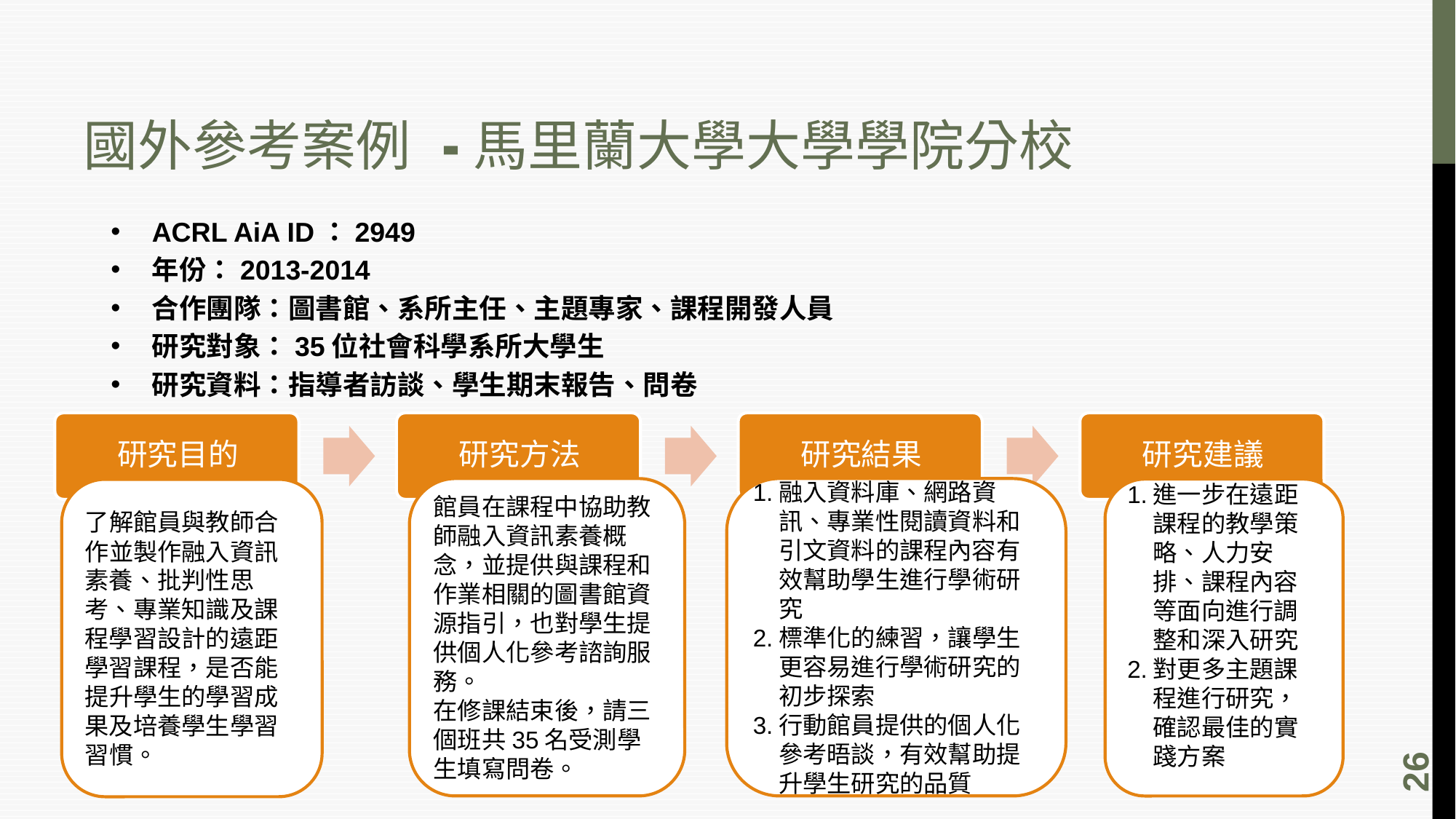

# 國外參考案例 -馬里蘭大學大學學院分校
ACRL AiA ID：2949
年份：2013-2014
合作團隊：圖書館、系所主任、主題專家、課程開發人員
研究對象：35位社會科學系所大學生
研究資料：指導者訪談、學生期末報告、問卷
研究目的

研究方法

研究結果

研究建議
館員在課程中協助教師融入資訊素養概念，並提供與課程和作業相關的圖書館資源指引，也對學生提供個人化參考諮詢服務。
在修課結束後，請三個班共35名受測學生填寫問卷。
融入資料庫、網路資訊、專業性閱讀資料和引文資料的課程內容有效幫助學生進行學術研究
標準化的練習，讓學生更容易進行學術研究的初步探索
行動館員提供的個人化參考晤談，有效幫助提升學生研究的品質
進一步在遠距課程的教學策略、人力安排、課程內容等面向進行調整和深入研究
對更多主題課程進行研究，確認最佳的實踐方案

了解館員與教師合作並製作融入資訊素養、批判性思考、專業知識及課程學習設計的遠距學習課程，是否能提升學生的學習成果及培養學生學習習慣。
26